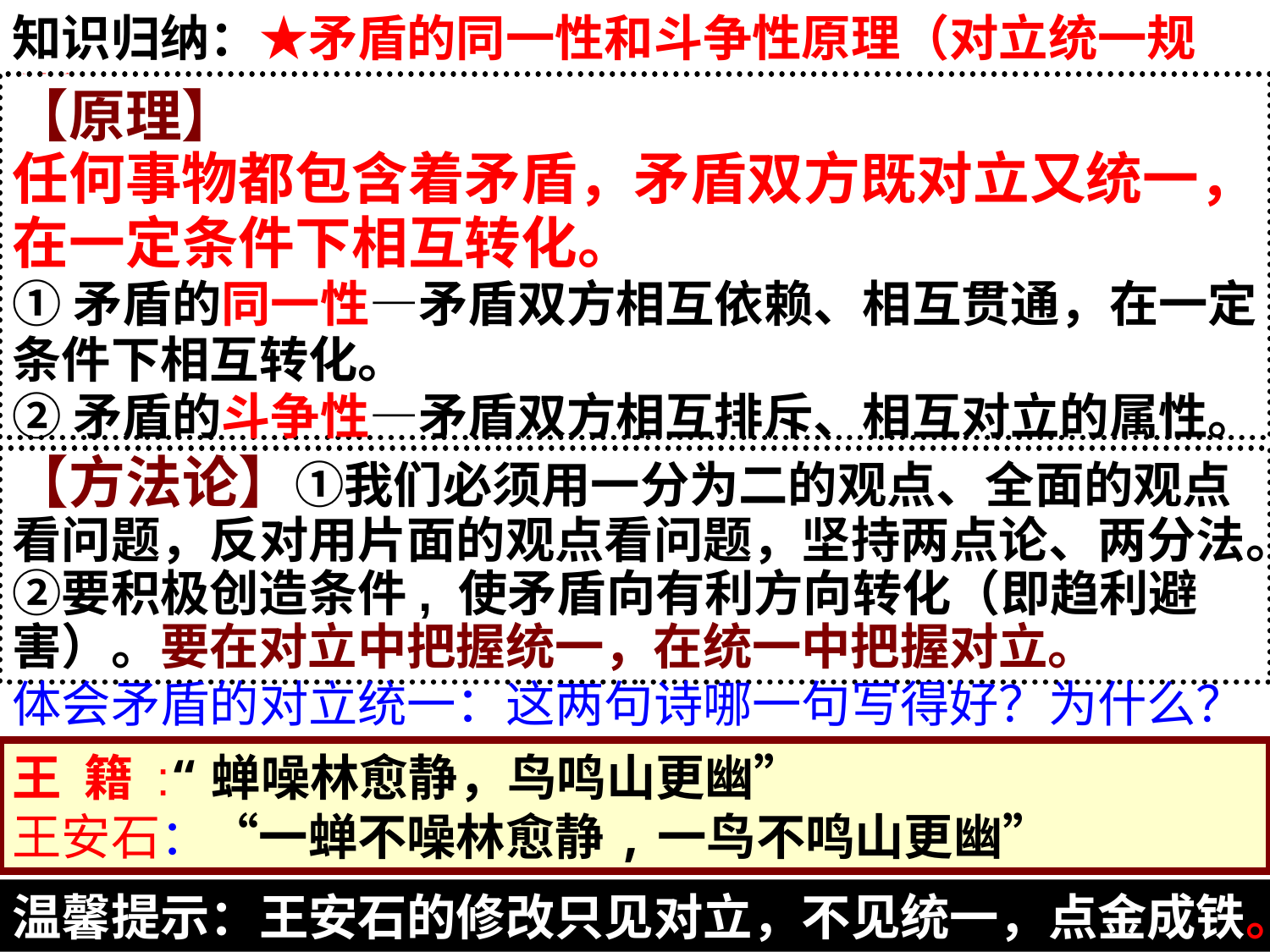

知识归纳：★矛盾的同一性和斗争性原理（对立统一规律）
【原理】
任何事物都包含着矛盾，矛盾双方既对立又统一，在一定条件下相互转化。
①矛盾的同一性—矛盾双方相互依赖、相互贯通，在一定条件下相互转化。
②矛盾的斗争性—矛盾双方相互排斥、相互对立的属性。
【方法论】①我们必须用一分为二的观点、全面的观点看问题，反对用片面的观点看问题，坚持两点论、两分法。②要积极创造条件, 使矛盾向有利方向转化（即趋利避害）。要在对立中把握统一，在统一中把握对立。
体会矛盾的对立统一：这两句诗哪一句写得好？为什么？
王  籍 :“蝉噪林愈静，鸟鸣山更幽”
王安石：“一蝉不噪林愈静,一鸟不鸣山更幽”
温馨提示：王安石的修改只见对立，不见统一，点金成铁。